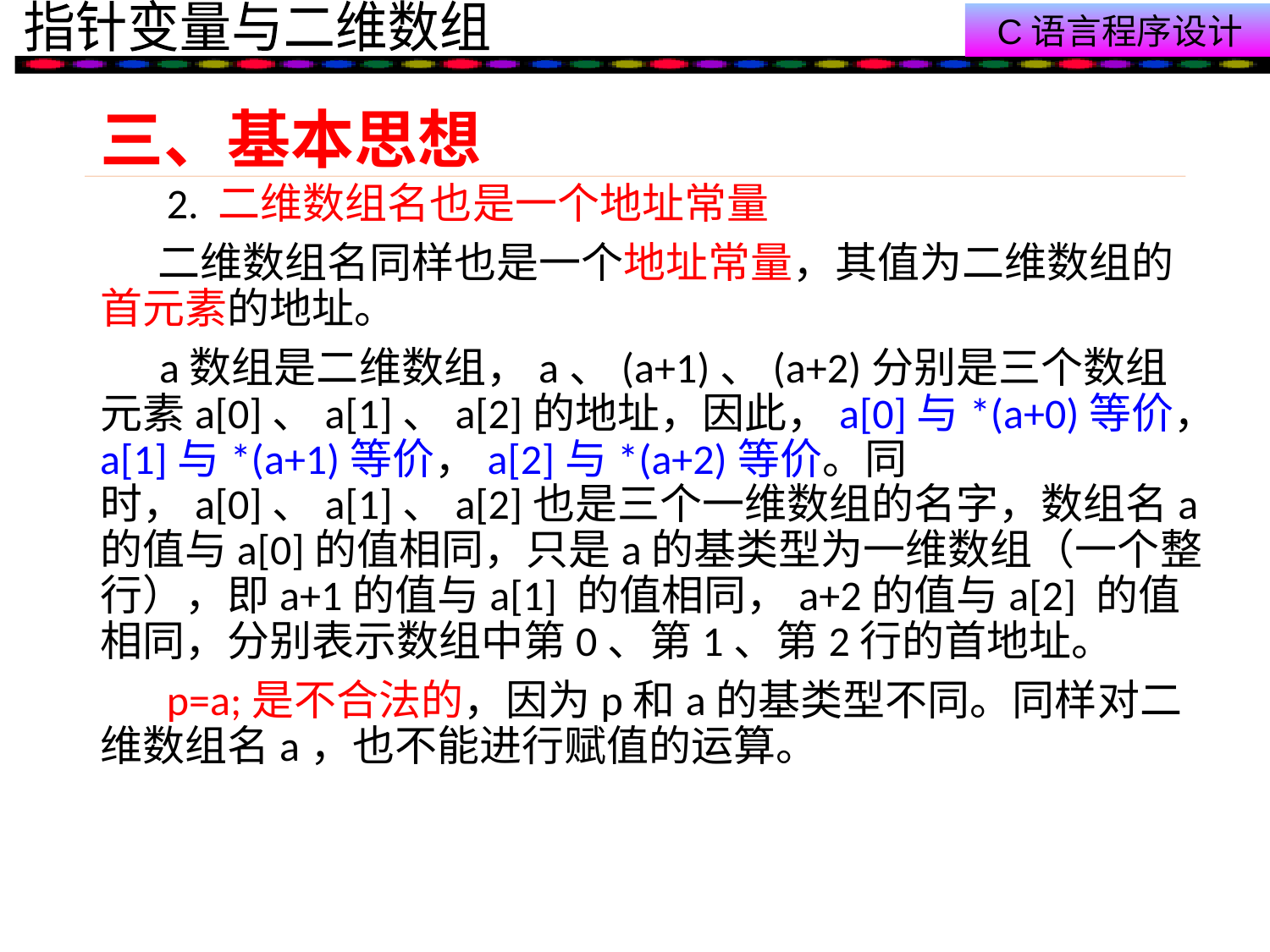

# 三、基本思想
       2. 二维数组名也是一个地址常量
     二维数组名同样也是一个地址常量，其值为二维数组的首元素的地址。
     a数组是二维数组，a、(a+1)、(a+2)分别是三个数组元素a[0]、a[1]、a[2]的地址，因此，a[0]与*(a+0)等价，a[1]与*(a+1)等价，a[2]与*(a+2)等价。同时，a[0]、a[1]、a[2]也是三个一维数组的名字，数组名a的值与a[0]的值相同，只是a的基类型为一维数组（一个整行），即a+1的值与a[1] 的值相同，a+2的值与a[2] 的值相同，分别表示数组中第0、第1、第2行的首地址。
       p=a;是不合法的，因为p和a的基类型不同。同样对二维数组名a，也不能进行赋值的运算。